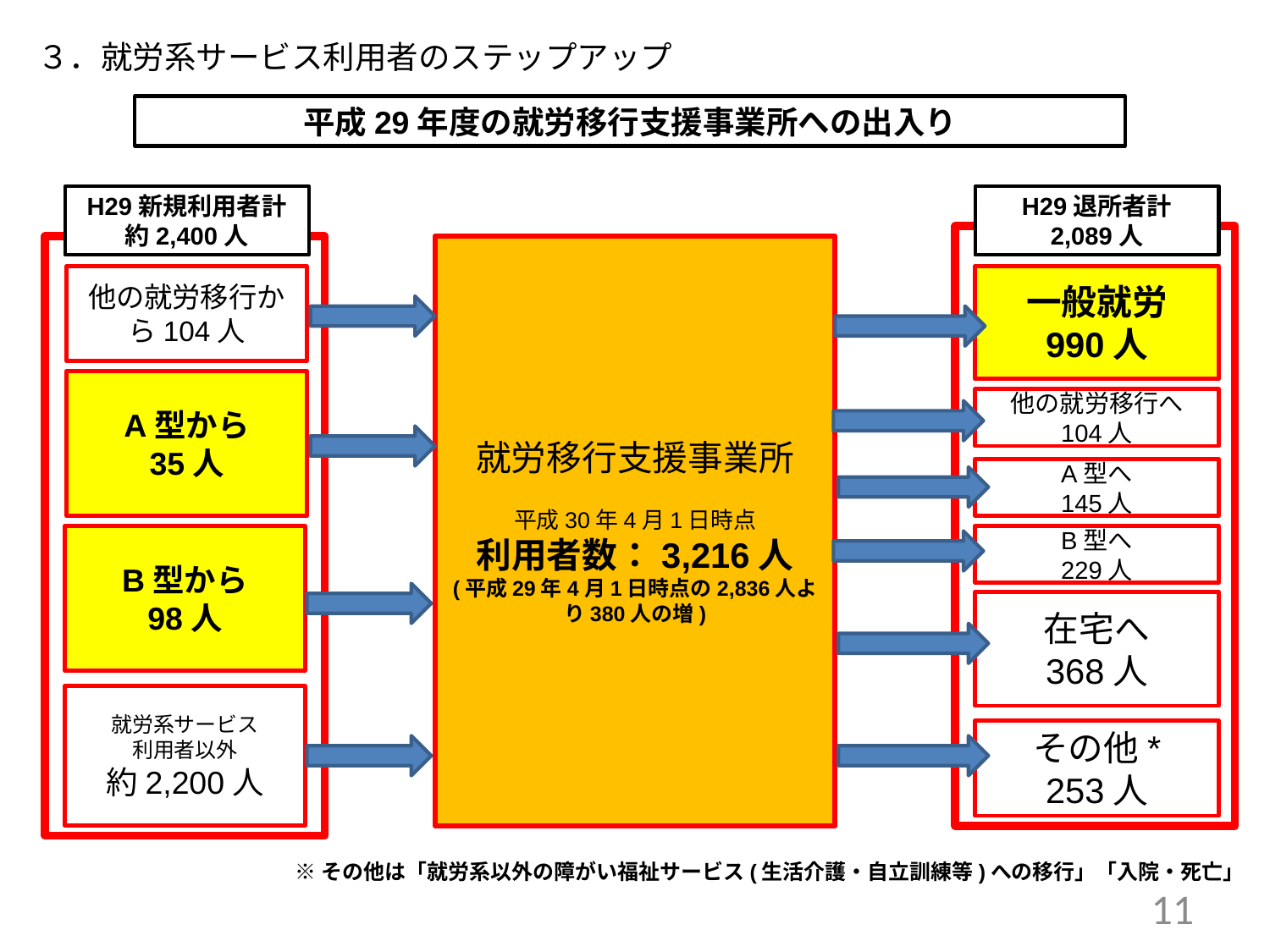

３．就労系サービス利用者のステップアップ
平成29年度の就労移行支援事業所への出入り
H29新規利用者計
約2,400人

H29退所者計
2,089人

就労移行支援事業所

平成30年4月1日時点
利用者数：3,216人
(平成29年4月1日時点の2,836人より380人の増)
他の就労移行から104人
A型から
35人
B型から
98人
就労系サービス
利用者以外
約2,200人
一般就労
990人
他の就労移行へ
104人
A型へ
145人
B型へ
229人
在宅へ
368人
その他*
253人

※その他は「就労系以外の障がい福祉サービス(生活介護・自立訓練等)への移行」「入院・死亡」
11